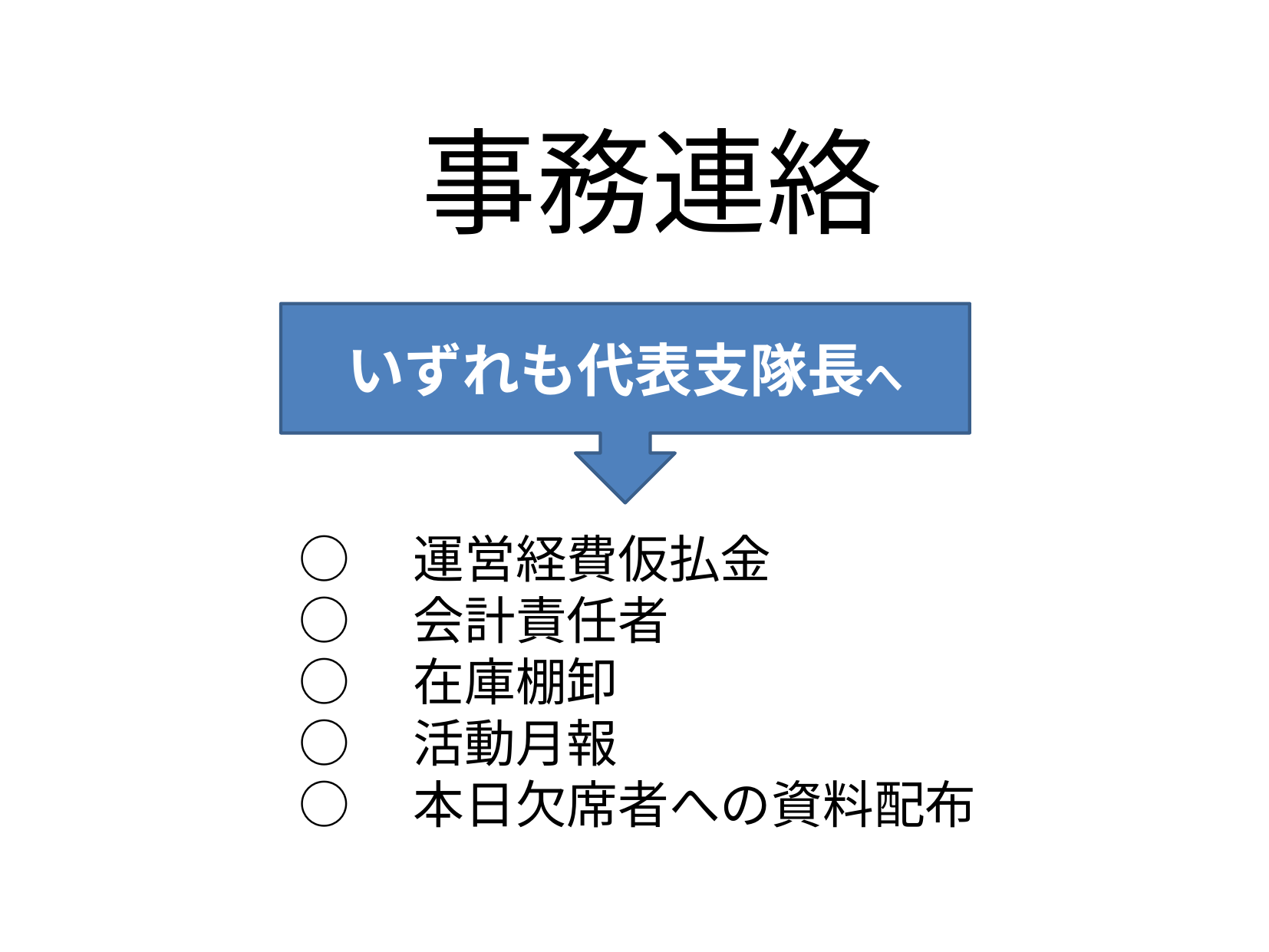

事務連絡
いずれも代表支隊長へ
○　運営経費仮払金
○　会計責任者
○　在庫棚卸
○　活動月報
○　本日欠席者への資料配布